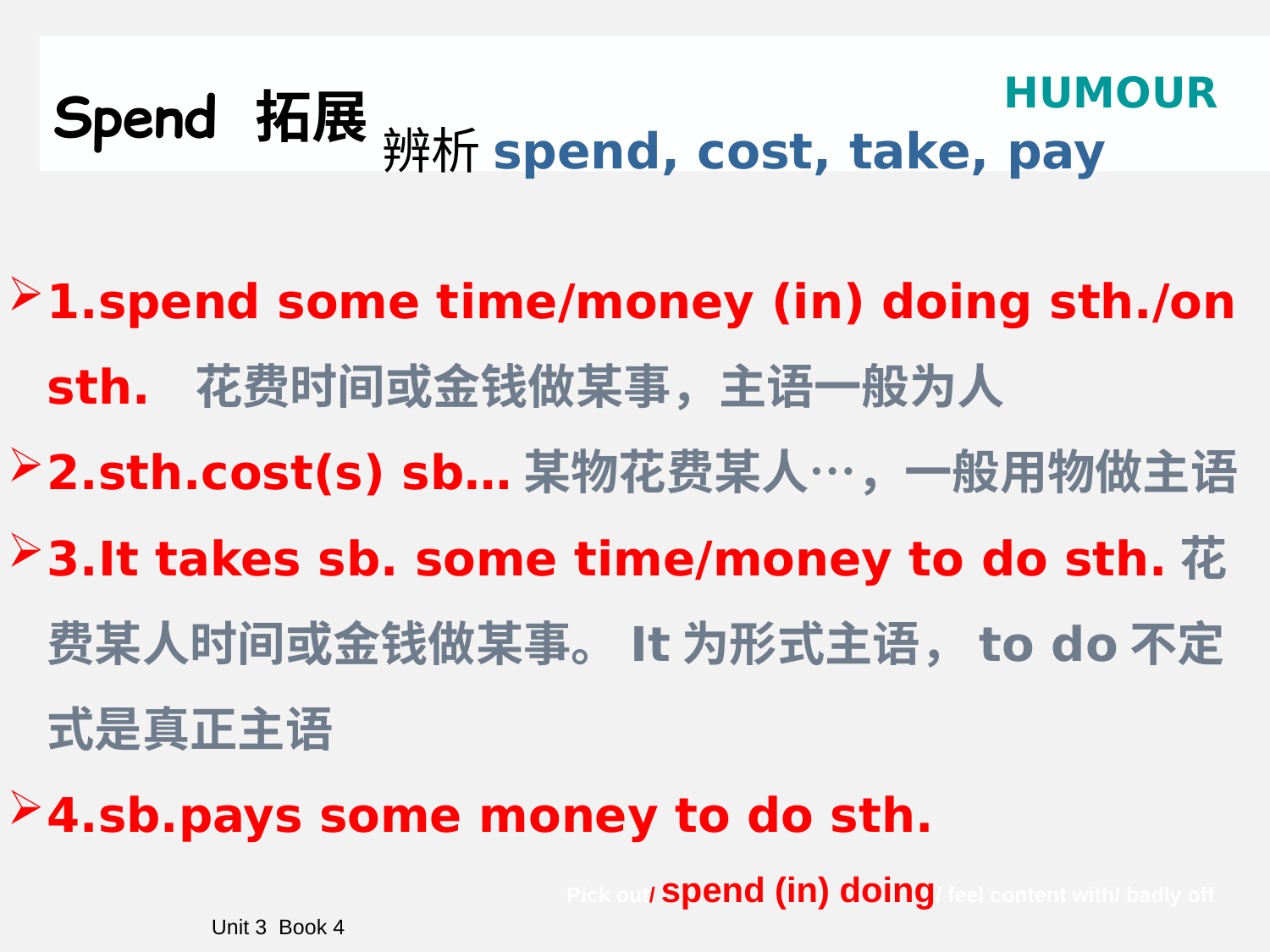

Spend 拓展
辨析spend, cost, take, pay
1.spend some time/money (in) doing sth./on sth.  花费时间或金钱做某事，主语一般为人
2.sth.cost(s) sb…某物花费某人…，一般用物做主语
3.It takes sb. some time/money to do sth.花费某人时间或金钱做某事。It为形式主语，to do不定式是真正主语
4.sb.pays some money to do sth.

Pick out/ spend (in) doing/ feel content with/ badly off